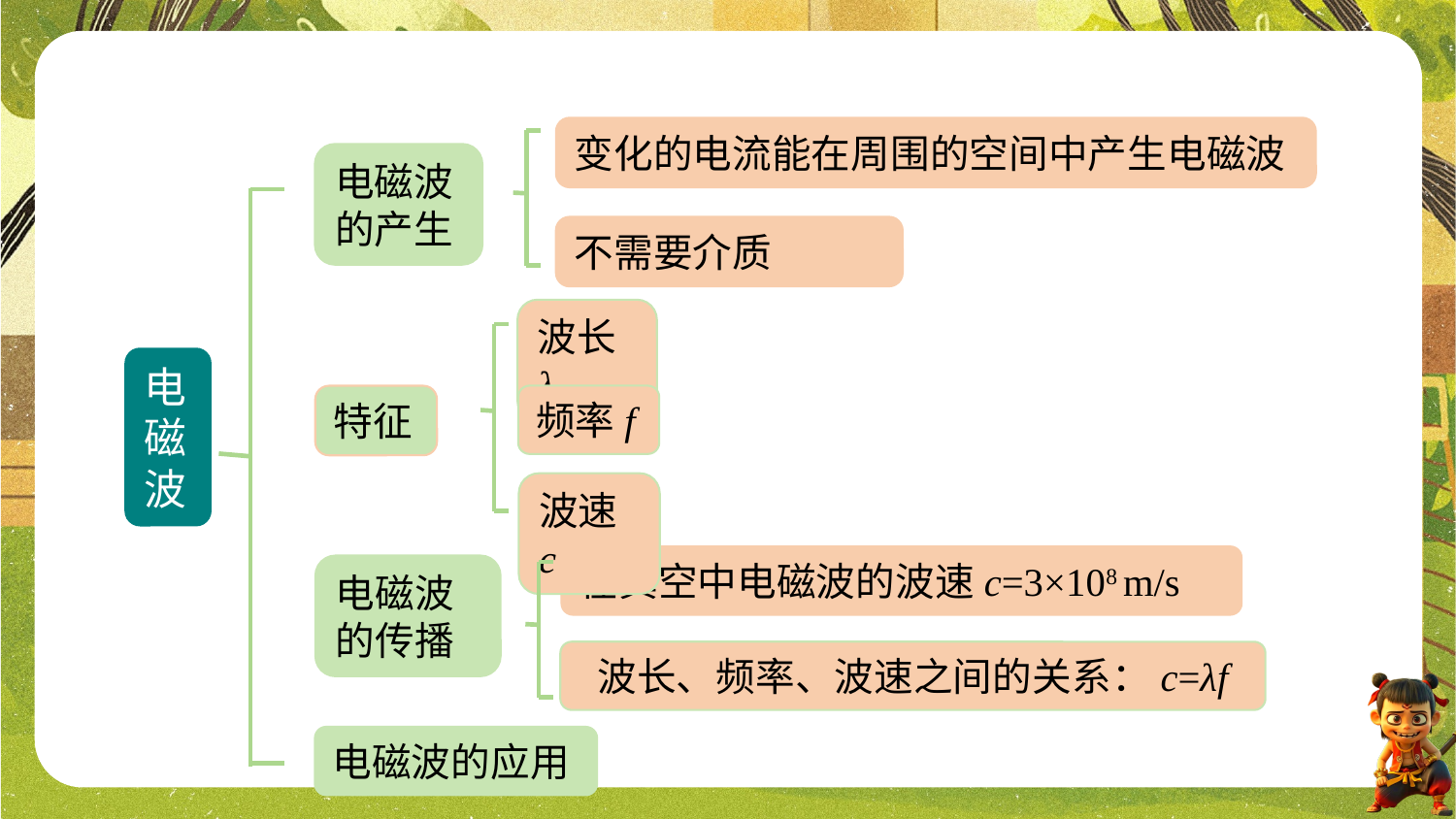

变化的电流能在周围的空间中产生电磁波
电磁波的产生
不需要介质
波长λ
电磁波
频率f
特征
波速c
在真空中电磁波的波速c=3×108 m/s
电磁波的传播
波长、频率、波速之间的关系：c=λf
电磁波的应用